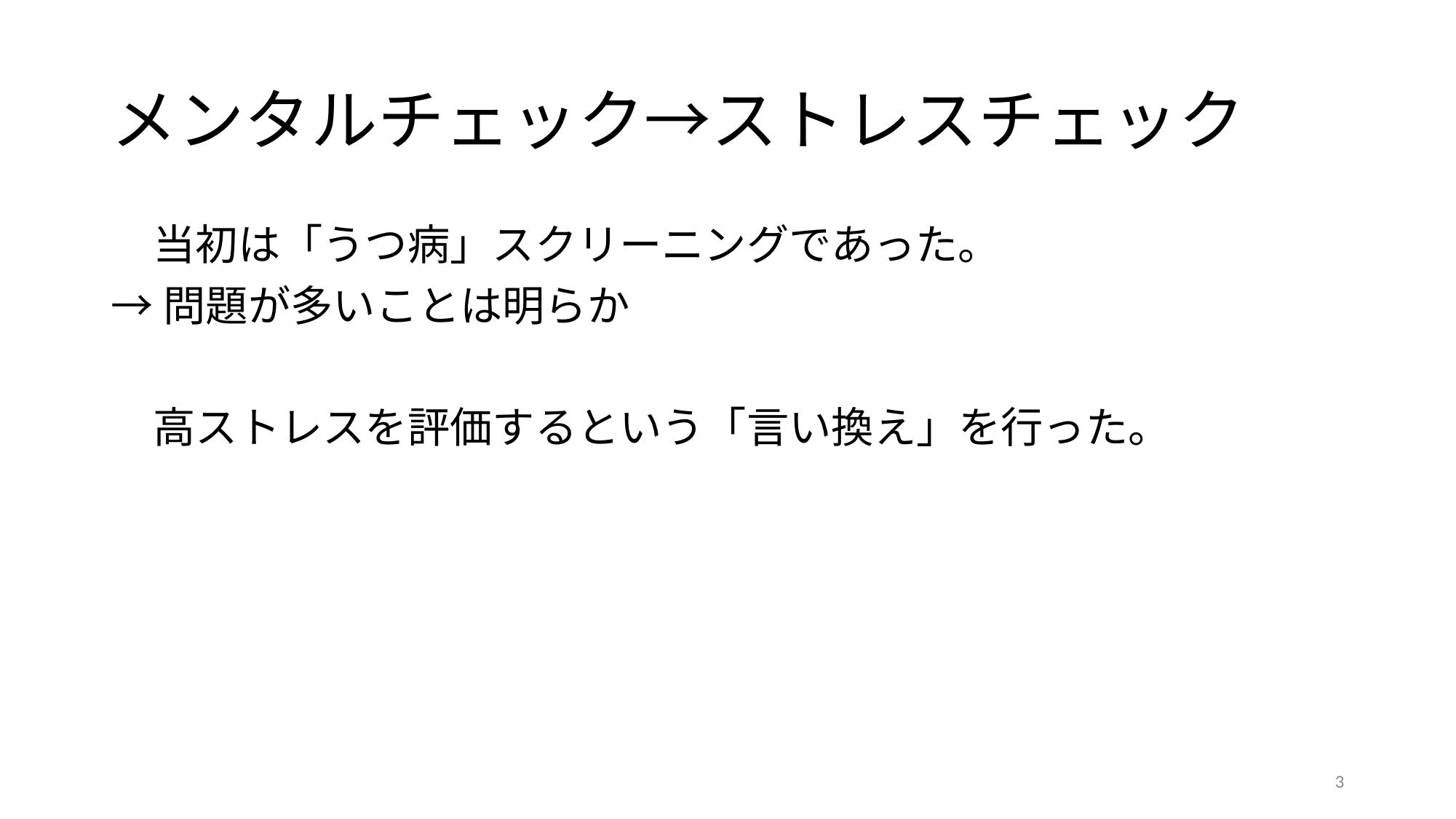

# メンタルチェック→ストレスチェック
　当初は「うつ病」スクリーニングであった。
→問題が多いことは明らか

　高ストレスを評価するという「言い換え」を行った。
3